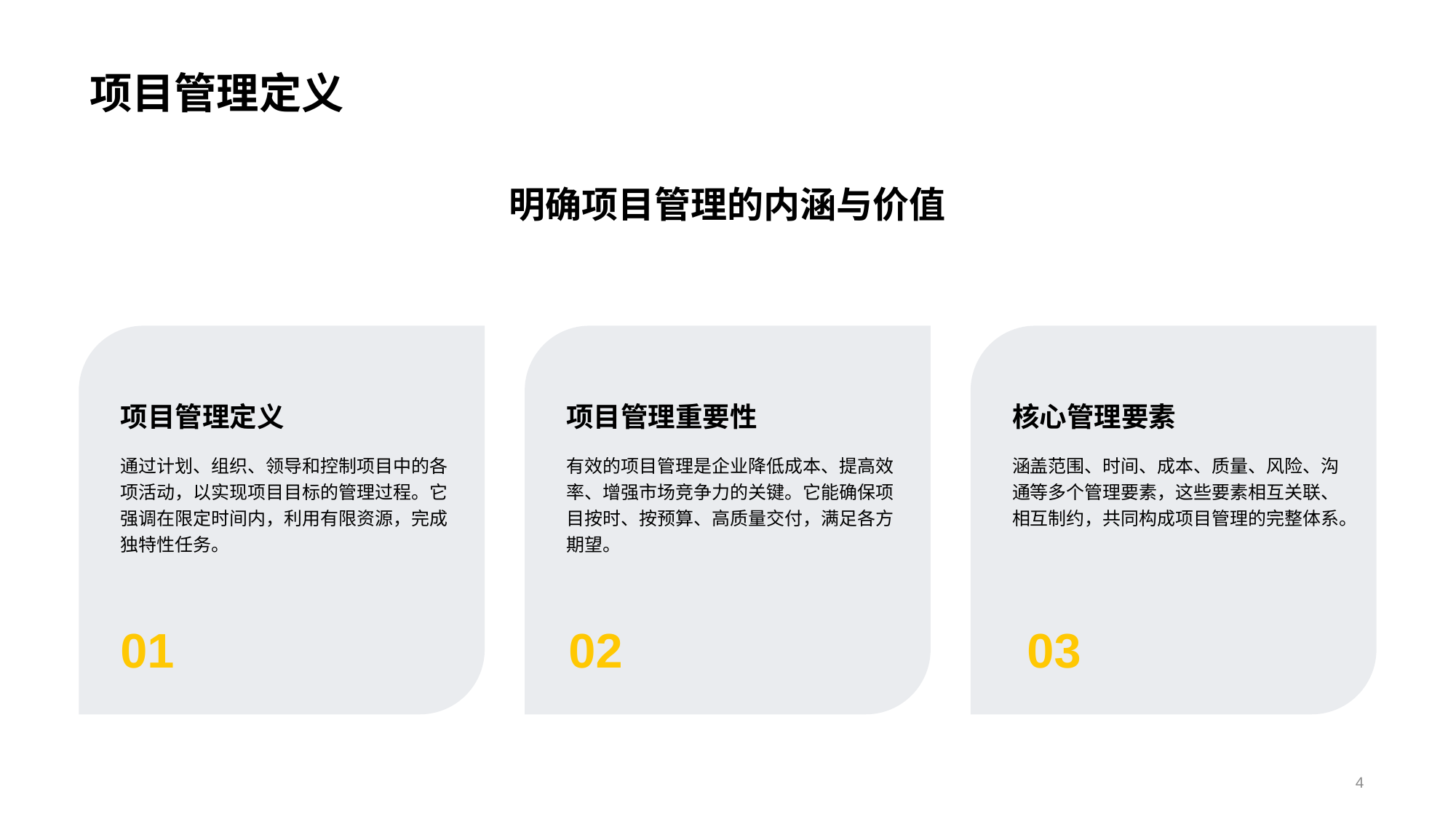

项目管理定义
明确项目管理的内涵与价值

项目管理定义
通过计划、组织、领导和控制项目中的各项活动，以实现项目目标的管理过程。它强调在限定时间内，利用有限资源，完成独特性任务。
01

项目管理重要性
有效的项目管理是企业降低成本、提高效率、增强市场竞争力的关键。它能确保项目按时、按预算、高质量交付，满足各方期望。
02

核心管理要素
涵盖范围、时间、成本、质量、风险、沟通等多个管理要素，这些要素相互关联、相互制约，共同构成项目管理的完整体系。
03
4